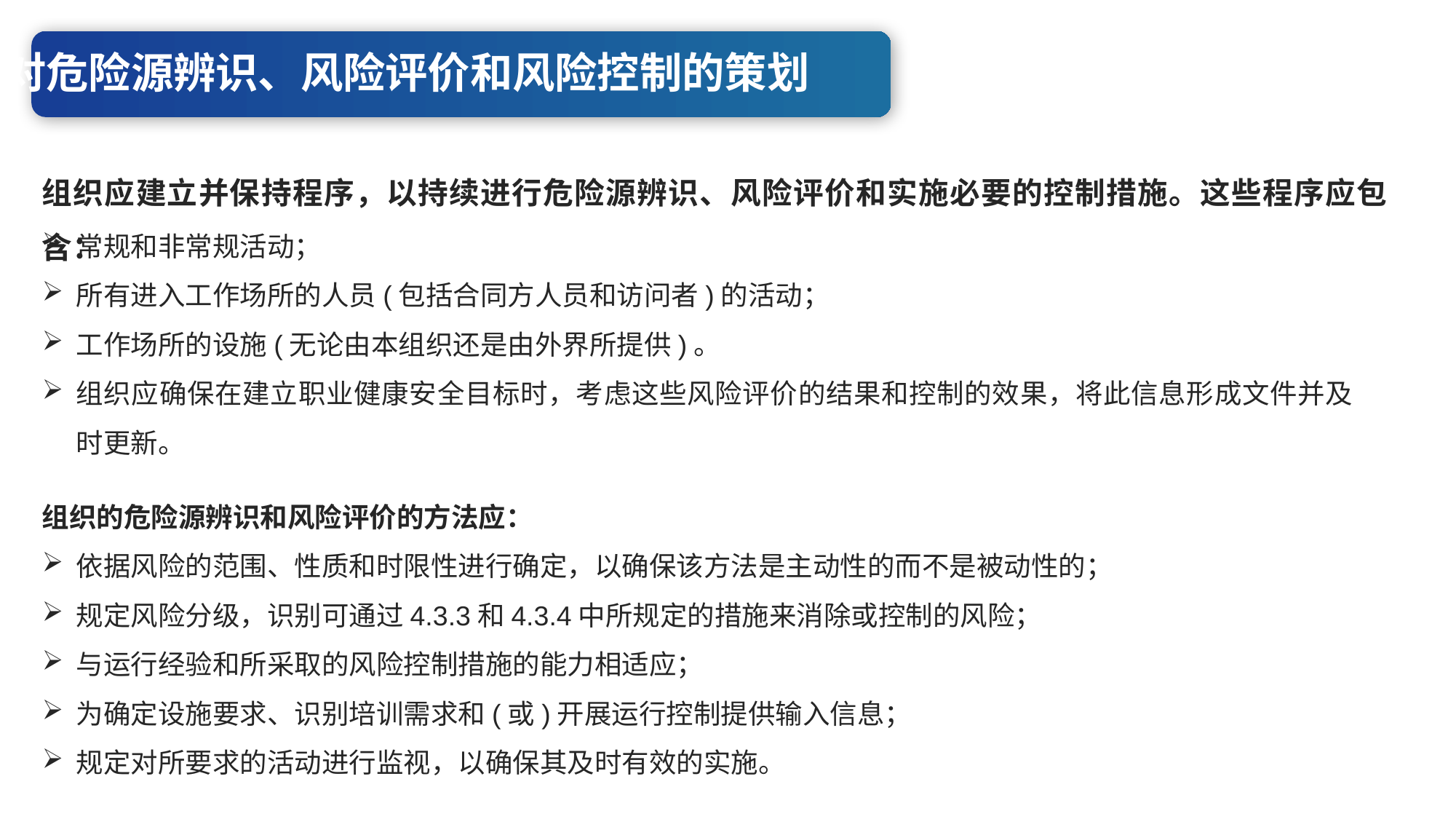

对危险源辨识、风险评价和风险控制的策划
组织应建立并保持程序，以持续进行危险源辨识、风险评价和实施必要的控制措施。这些程序应包含：
常规和非常规活动；
所有进入工作场所的人员(包括合同方人员和访问者)的活动；
工作场所的设施(无论由本组织还是由外界所提供)。
组织应确保在建立职业健康安全目标时，考虑这些风险评价的结果和控制的效果，将此信息形成文件并及时更新。
组织的危险源辨识和风险评价的方法应：
依据风险的范围、性质和时限性进行确定，以确保该方法是主动性的而不是被动性的；
规定风险分级，识别可通过4.3.3和4.3.4中所规定的措施来消除或控制的风险；
与运行经验和所采取的风险控制措施的能力相适应；
为确定设施要求、识别培训需求和(或)开展运行控制提供输入信息；
规定对所要求的活动进行监视，以确保其及时有效的实施。